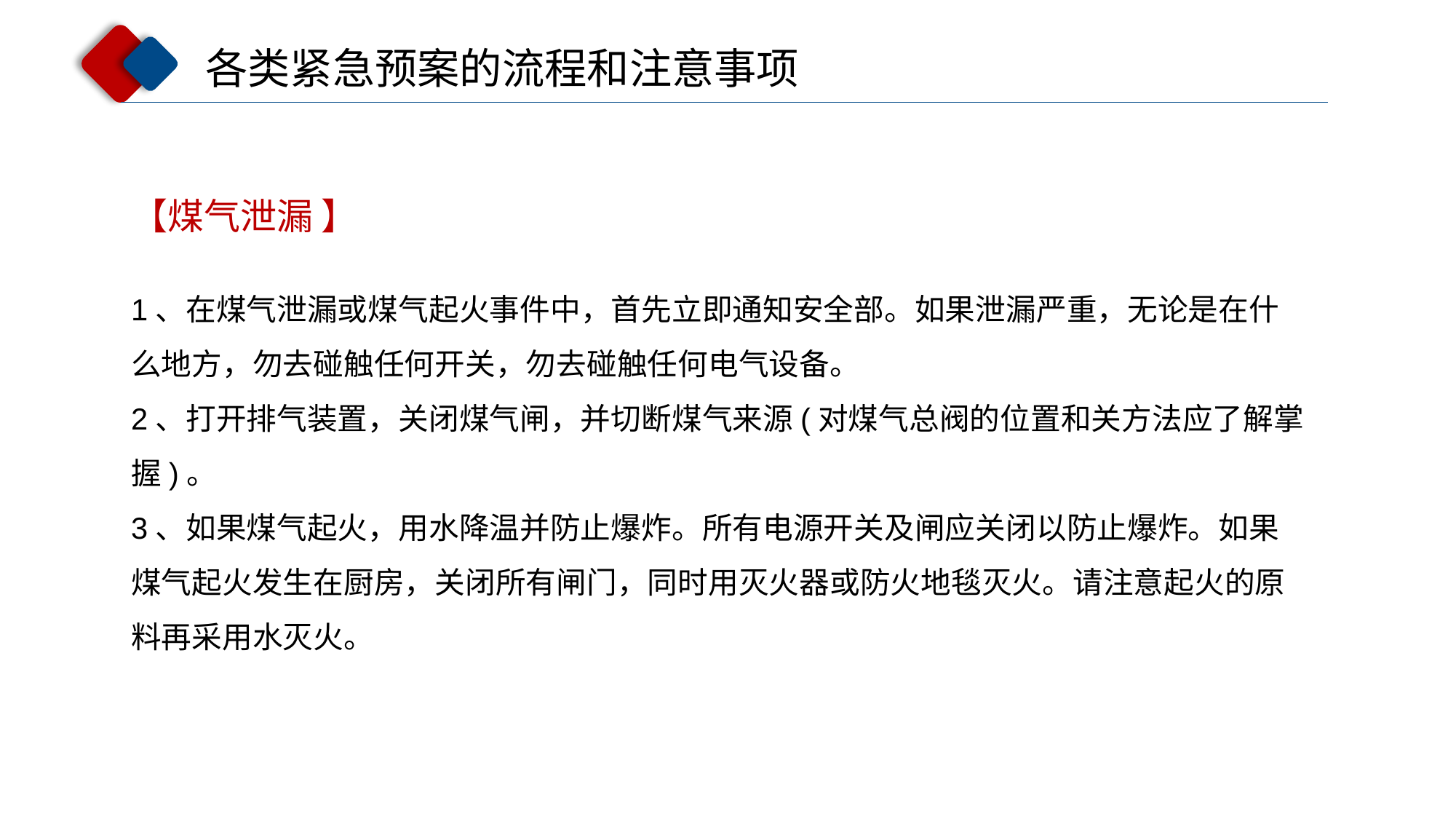

各类紧急预案的流程和注意事项
【煤气泄漏 】
1、在煤气泄漏或煤气起火事件中，首先立即通知安全部。如果泄漏严重，无论是在什么地方，勿去碰触任何开关，勿去碰触任何电气设备。
2、打开排气装置，关闭煤气闸，并切断煤气来源(对煤气总阀的位置和关方法应了解掌握)。
3、如果煤气起火，用水降温并防止爆炸。所有电源开关及闸应关闭以防止爆炸。如果煤气起火发生在厨房，关闭所有闸门，同时用灭火器或防火地毯灭火。请注意起火的原料再采用水灭火。